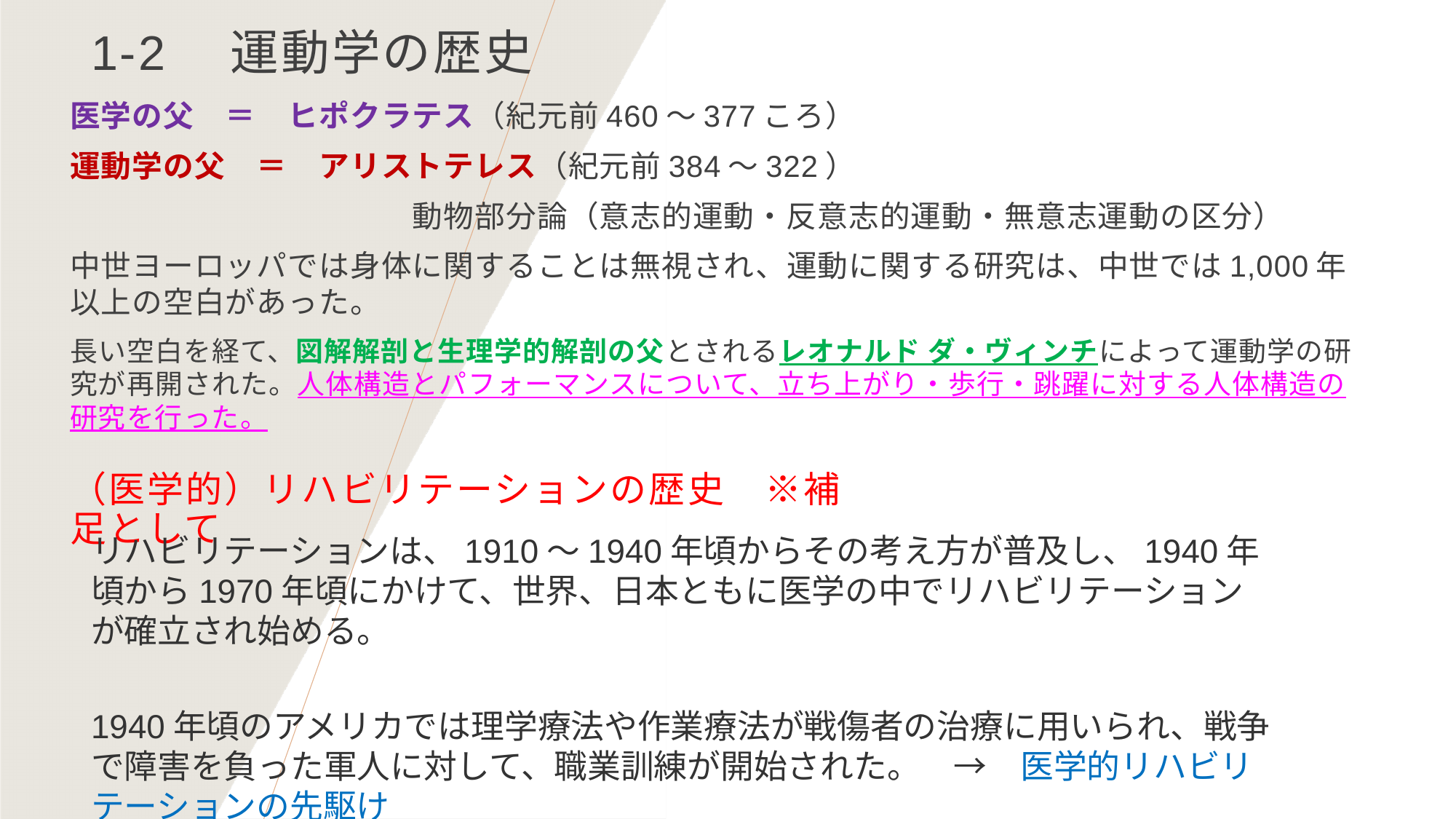

# 1-2　運動学の歴史
医学の父　＝　ヒポクラテス（紀元前460～377ころ）
運動学の父　＝　アリストテレス（紀元前384～322）
　　　　　　　　　　　動物部分論（意志的運動・反意志的運動・無意志運動の区分）
中世ヨーロッパでは身体に関することは無視され、運動に関する研究は、中世では1,000年以上の空白があった。
長い空白を経て、図解解剖と生理学的解剖の父とされるレオナルド ダ・ヴィンチによって運動学の研究が再開された。人体構造とパフォーマンスについて、立ち上がり・歩行・跳躍に対する人体構造の研究を行った。

（医学的）リハビリテーションの歴史　※補足として
リハビリテーションは、1910～1940年頃からその考え方が普及し、1940年頃から1970年頃にかけて、世界、日本ともに医学の中でリハビリテーションが確立され始める。
1940年頃のアメリカでは理学療法や作業療法が戦傷者の治療に用いられ、戦争で障害を負った軍人に対して、職業訓練が開始された。　→　医学的リハビリテーションの先駆け